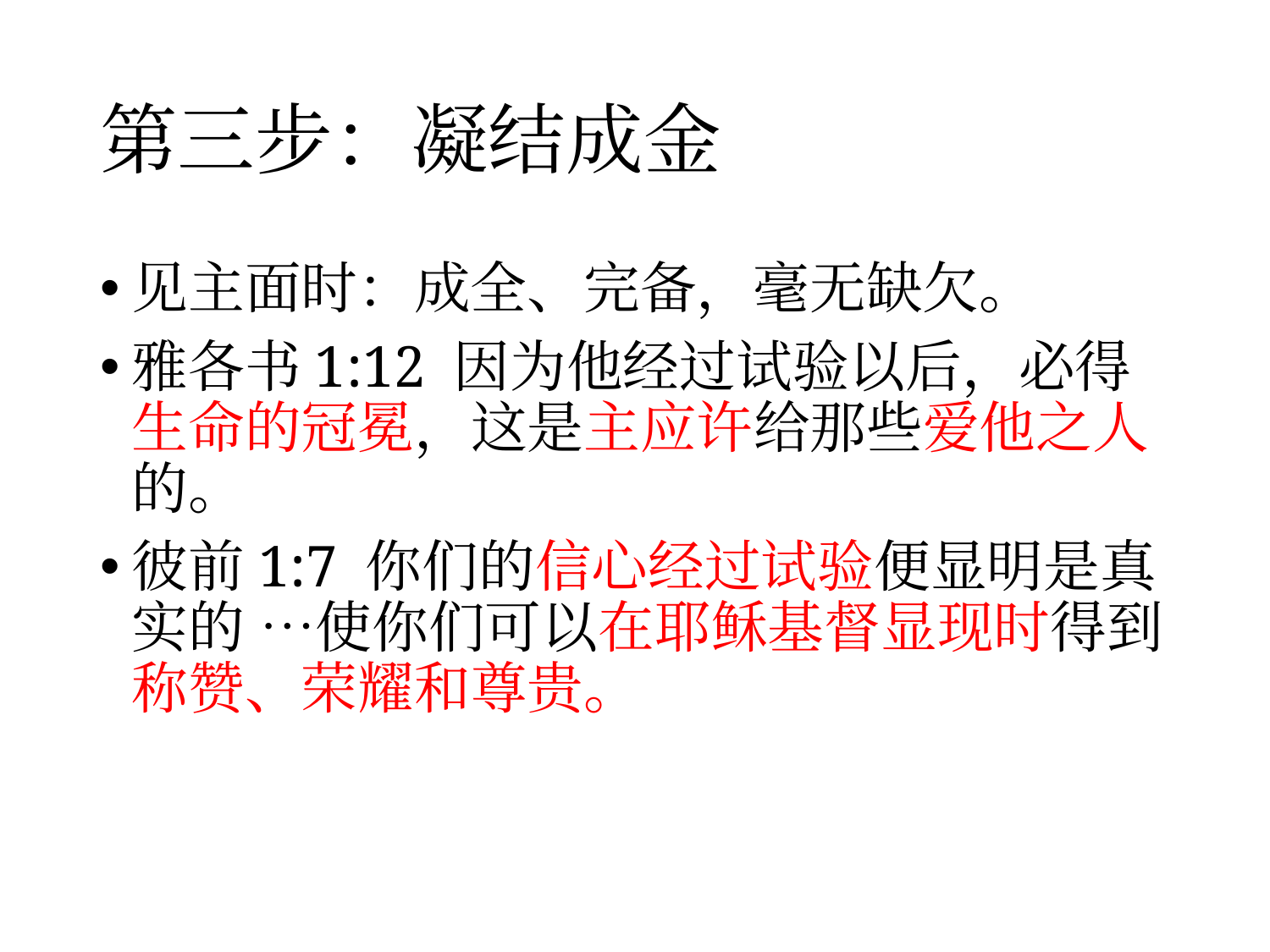

# 第三步：凝结成金
见主面时：成全、完备，毫无缺欠。
雅各书1:12 因为他经过试验以后，必得生命的冠冕，这是主应许给那些爱他之人的。
彼前1:7 你们的信心经过试验便显明是真实的 …使你们可以在耶稣基督显现时得到称赞、荣耀和尊贵。